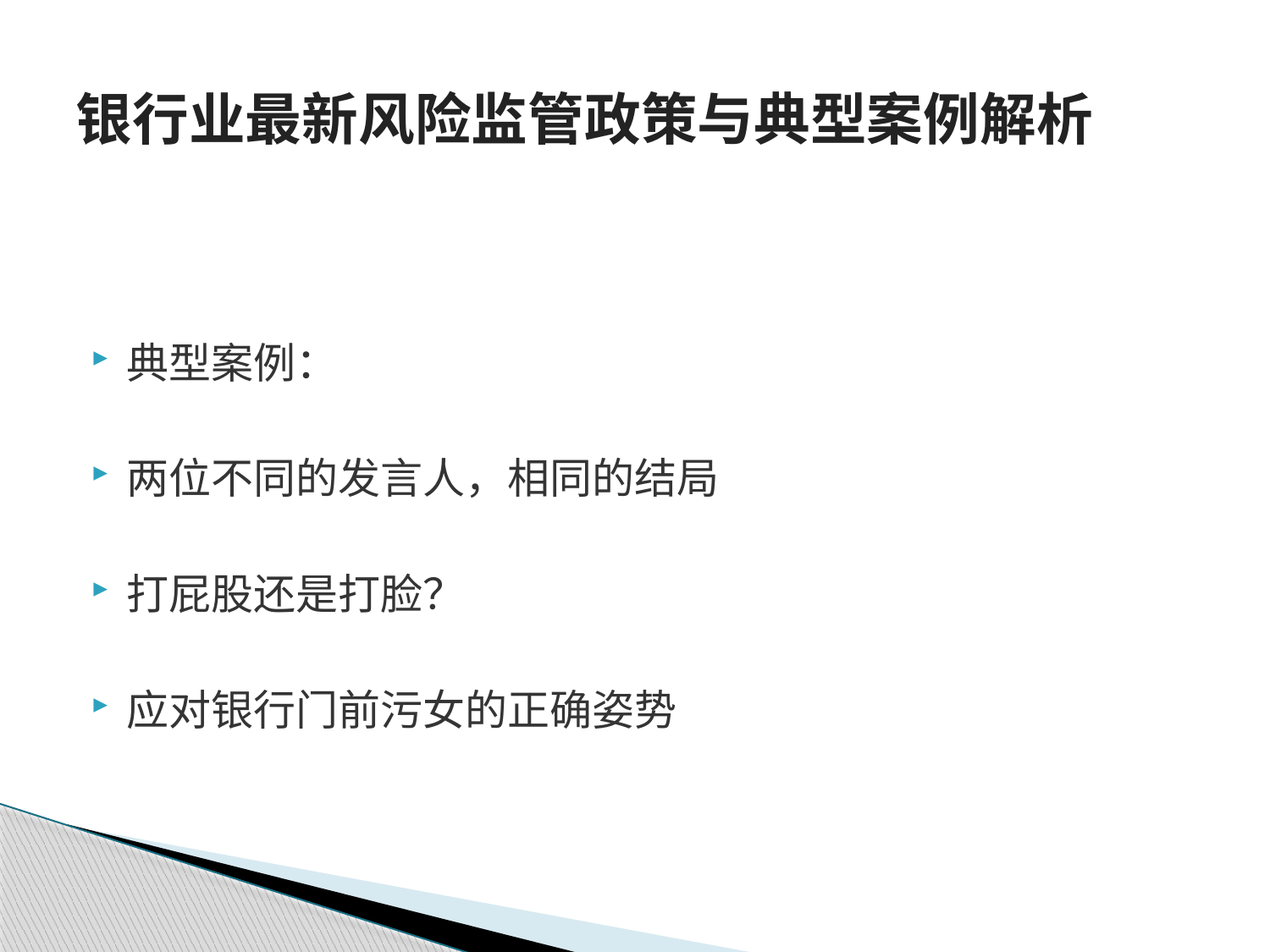

# 银行业最新风险监管政策与典型案例解析

典型案例：

两位不同的发言人，相同的结局

打屁股还是打脸？

应对银行门前污女的正确姿势